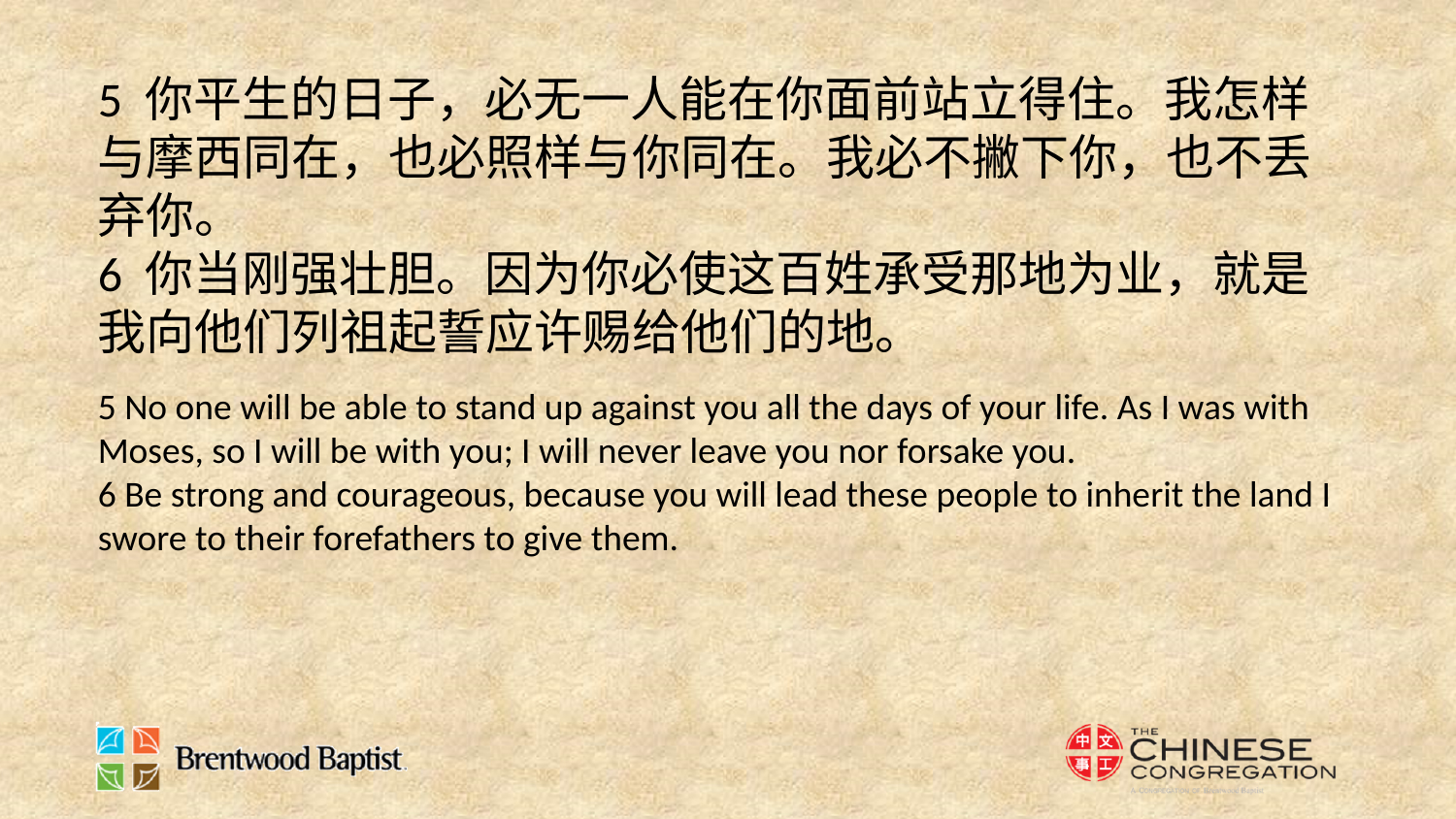

5 你平生的日子，必无一人能在你面前站立得住。我怎样与摩西同在，也必照样与你同在。我必不撇下你，也不丢弃你。
6 你当刚强壮胆。因为你必使这百姓承受那地为业，就是我向他们列祖起誓应许赐给他们的地。

5 No one will be able to stand up against you all the days of your life. As I was with Moses, so I will be with you; I will never leave you nor forsake you.
6 Be strong and courageous, because you will lead these people to inherit the land I swore to their forefathers to give them.